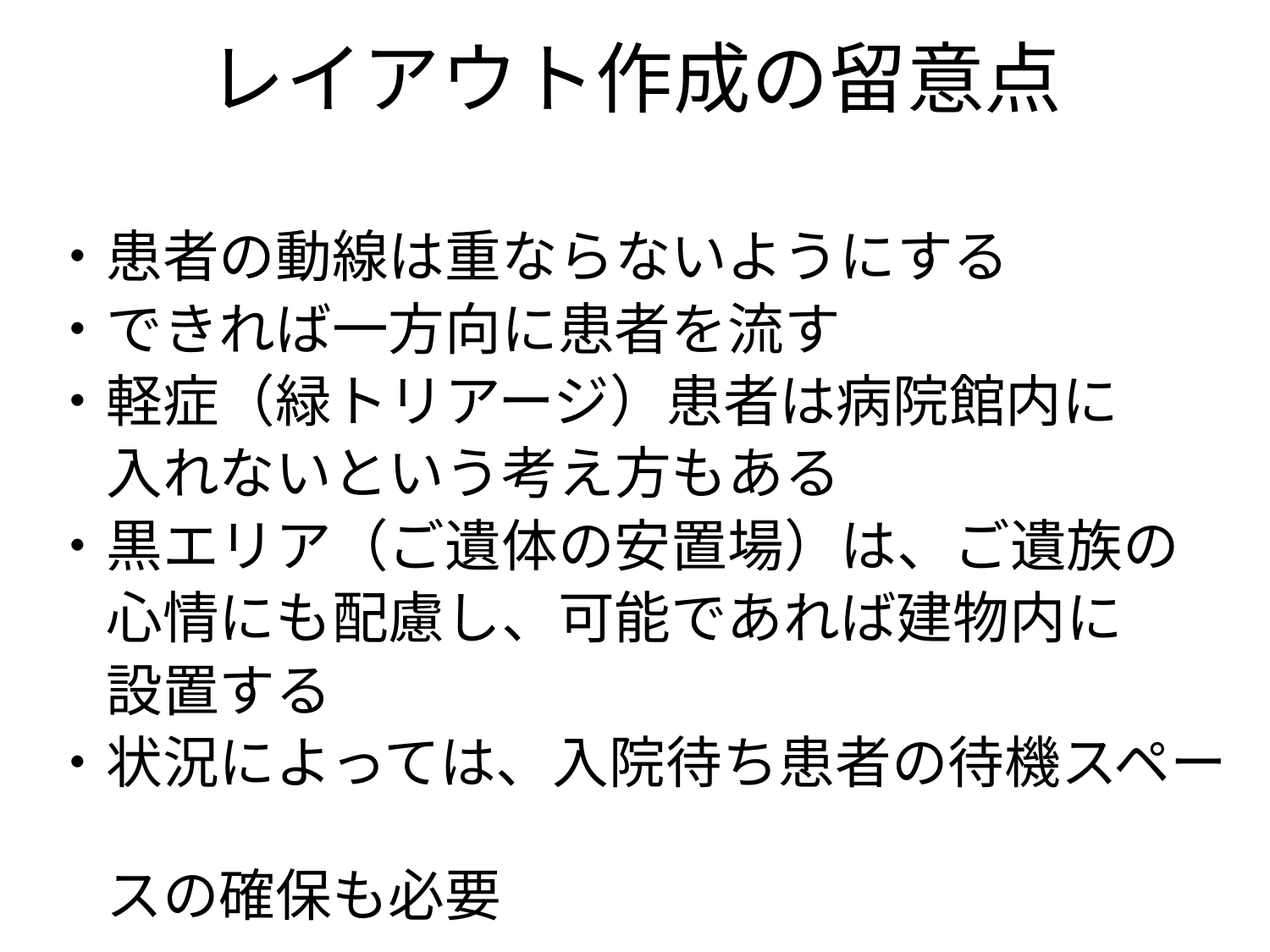

# レイアウト作成の留意点
・患者の動線は重ならないようにする
・できれば一方向に患者を流す
・軽症（緑トリアージ）患者は病院館内に
　入れないという考え方もある
・黒エリア（ご遺体の安置場）は、ご遺族の
　心情にも配慮し、可能であれば建物内に
　設置する
・状況によっては、入院待ち患者の待機スペー
　スの確保も必要